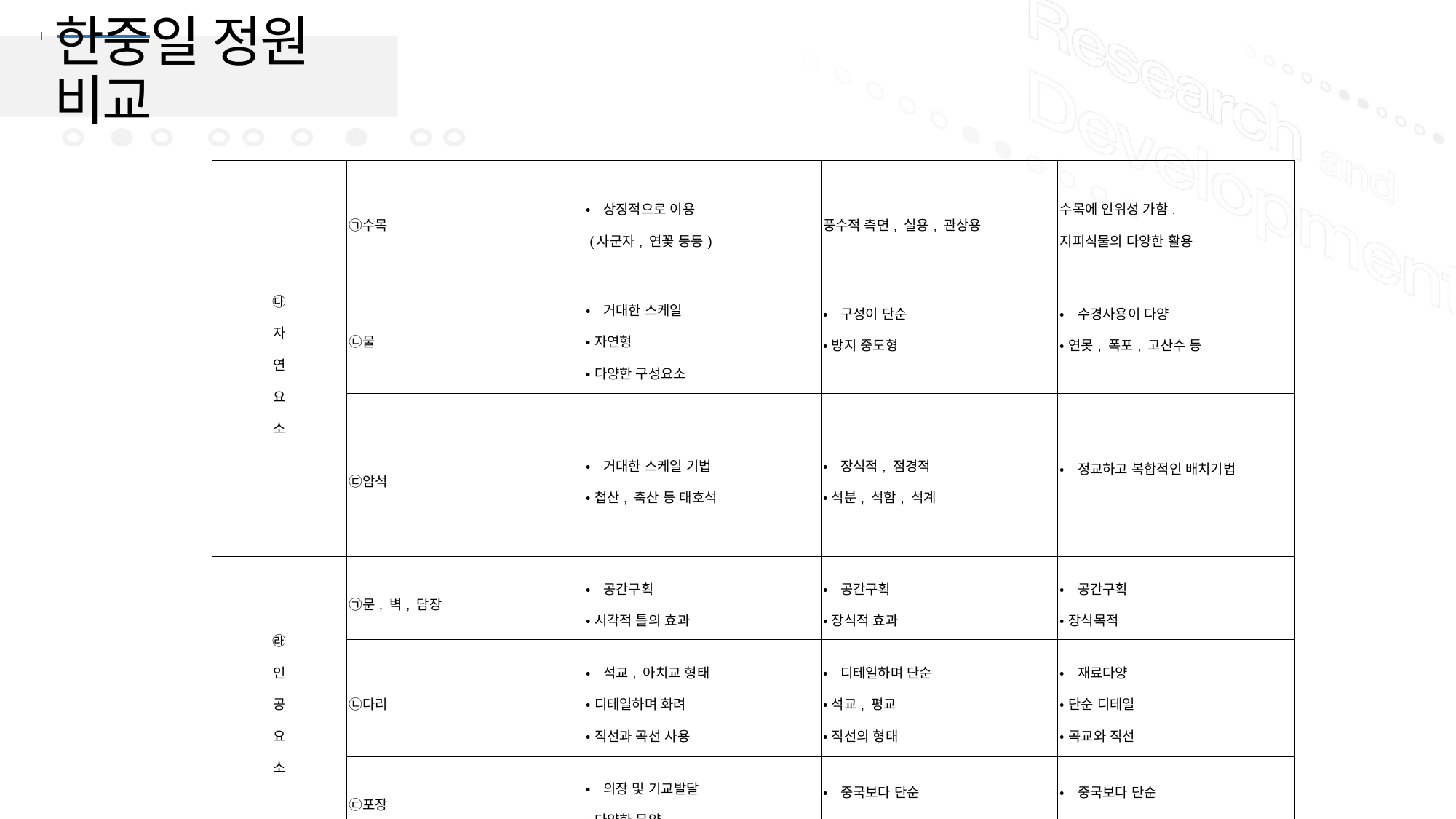

# 한중일 정원 비교
| ㉰ 자 연 요 소 | ㉠수목 | •상징적으로 이용  (사군자, 연꽃 등등) | 풍수적 측면, 실용, 관상용 | 수목에 인위성 가함. 지피식물의 다양한 활용 |
| --- | --- | --- | --- | --- |
|  | ㉡물 | •거대한 스케일 •자연형 •다양한 구성요소 | •구성이 단순 •방지 중도형 | •수경사용이 다양 •연못, 폭포, 고산수 등 |
|  | ㉢암석 | •거대한 스케일 기법 •첩산, 축산 등 태호석 | •장식적, 점경적 •석분, 석함, 석계 | •정교하고 복합적인 배치기법 |
| ㉱ 인 공 요 소 | ㉠문, 벽, 담장 | •공간구획 •시각적 틀의 효과 | •공간구획 •장식적 효과 | •공간구획 •장식목적 |
|  | ㉡다리 | •석교, 아치교 형태 •디테일하며 화려 •직선과 곡선 사용 | •디테일하며 단순 •석교, 평교 •직선의 형태 | •재료다양 •단순 디테일 •곡교와 직선 |
|  | ㉢포장 | •의장 및 기교발달 •다양한 문양 | •중국보다 단순 | •중국보다 단순 |